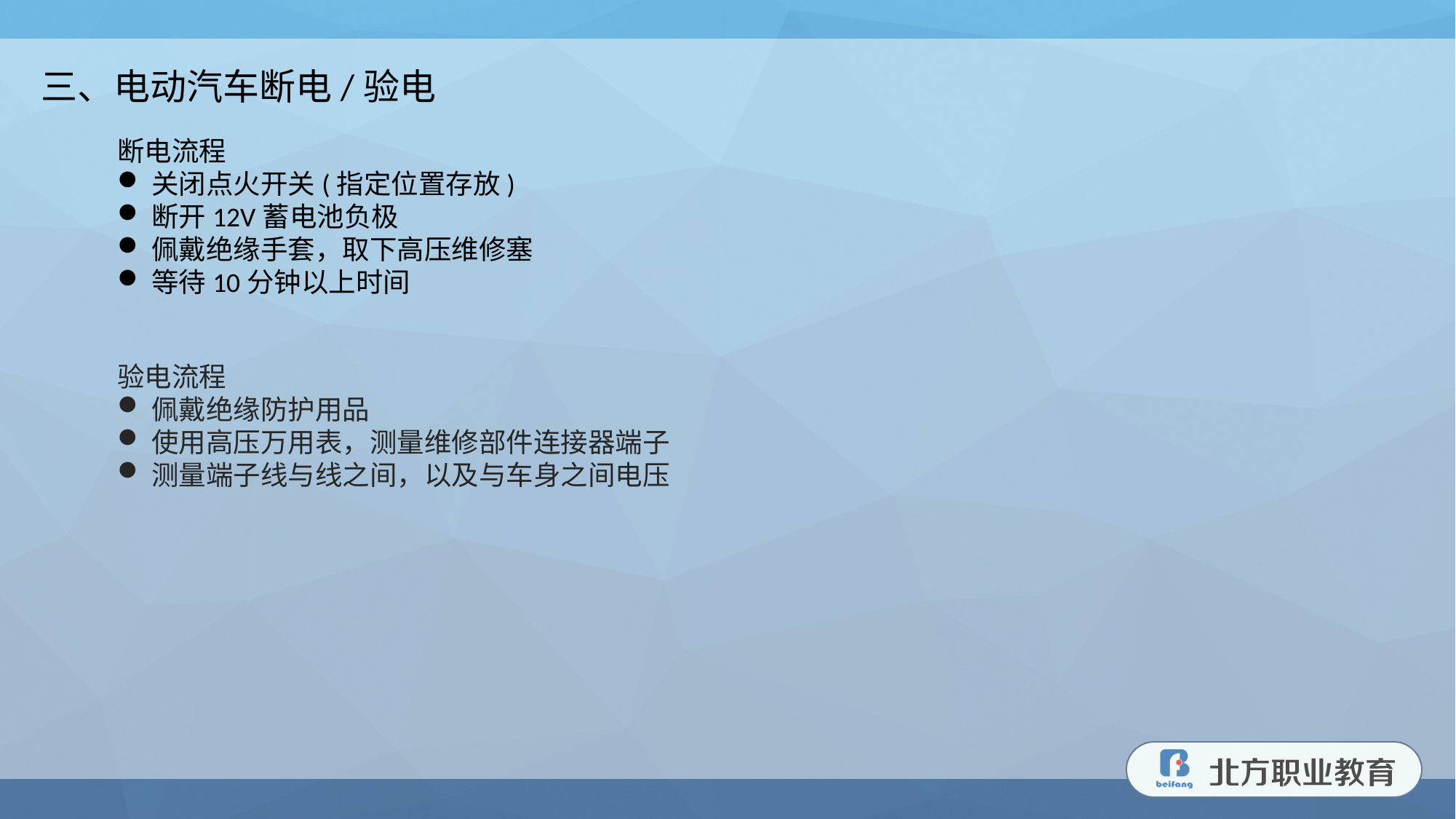

三、电动汽车断电/验电
断电流程
关闭点火开关(指定位置存放)
断开12V蓄电池负极
佩戴绝缘手套，取下高压维修塞
等待10分钟以上时间
验电流程
佩戴绝缘防护用品
使用高压万用表，测量维修部件连接器端子
测量端子线与线之间，以及与车身之间电压